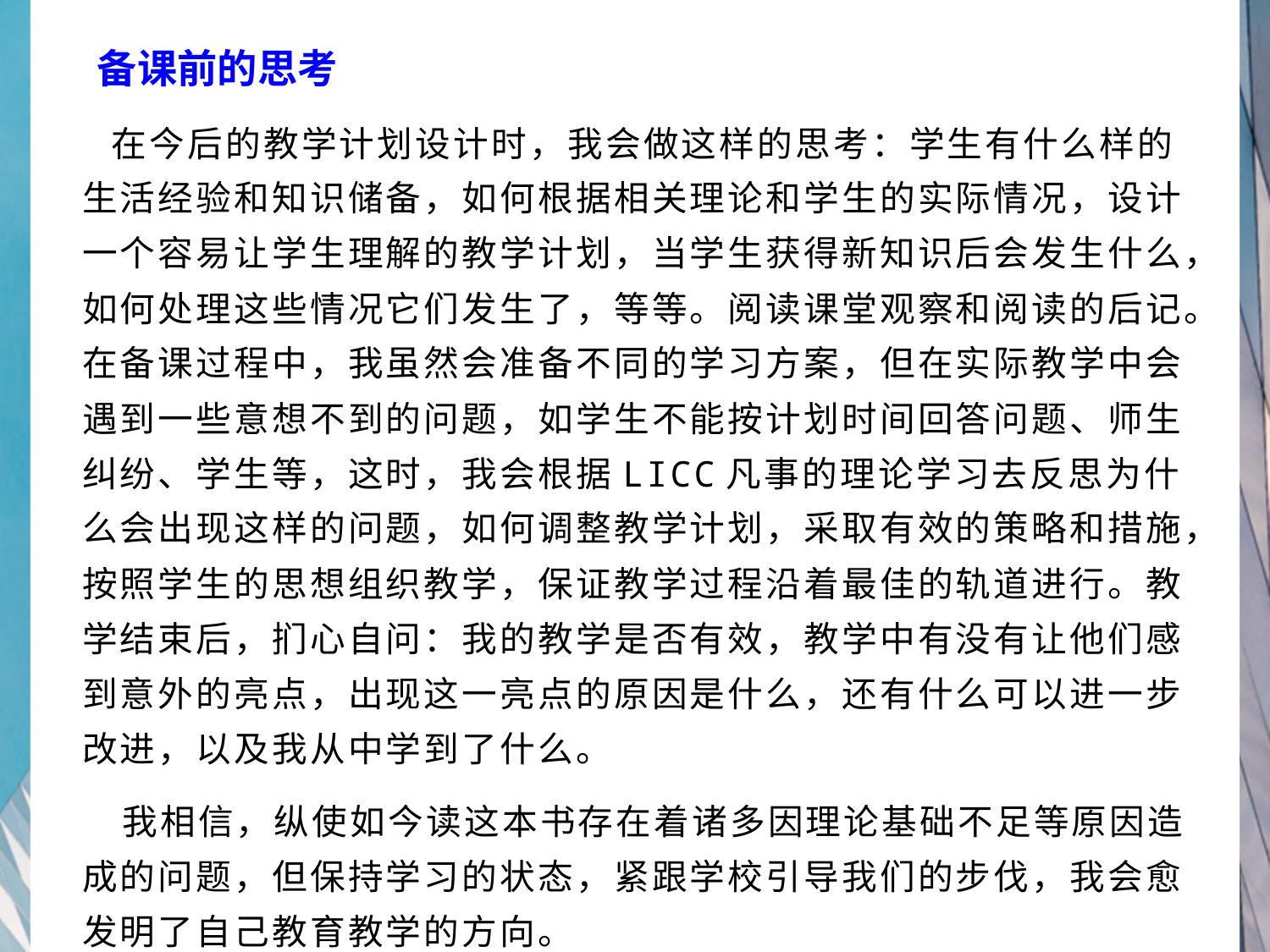

# 备课前的思考
  在今后的教学计划设计时，我会做这样的思考：学生有什么样的生活经验和知识储备，如何根据相关理论和学生的实际情况，设计一个容易让学生理解的教学计划，当学生获得新知识后会发生什么，如何处理这些情况它们发生了，等等。阅读课堂观察和阅读的后记。在备课过程中，我虽然会准备不同的学习方案，但在实际教学中会遇到一些意想不到的问题，如学生不能按计划时间回答问题、师生纠纷、学生等，这时，我会根据LICC凡事的理论学习去反思为什么会出现这样的问题，如何调整教学计划，采取有效的策略和措施，按照学生的思想组织教学，保证教学过程沿着最佳的轨道进行。教学结束后，扪心自问：我的教学是否有效，教学中有没有让他们感到意外的亮点，出现这一亮点的原因是什么，还有什么可以进一步改进，以及我从中学到了什么。
   我相信，纵使如今读这本书存在着诸多因理论基础不足等原因造成的问题，但保持学习的状态，紧跟学校引导我们的步伐，我会愈发明了自己教育教学的方向。